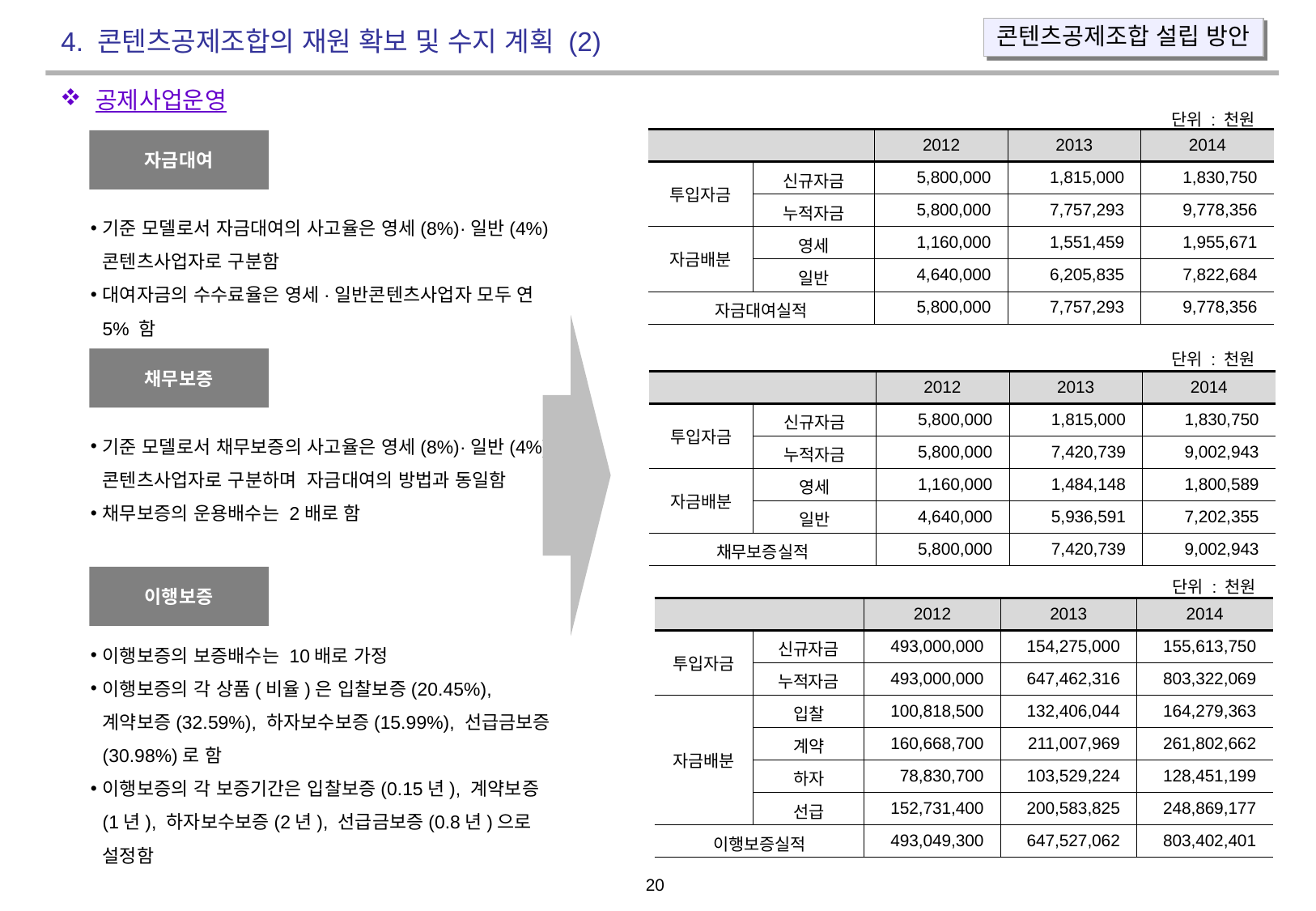

콘텐츠공제조합 설립 방안
4. 콘텐츠공제조합의 재원 확보 및 수지 계획 (2)
공제사업운영
단위 : 천원
|  |  | 2012 | 2013 | 2014 |
| --- | --- | --- | --- | --- |
| 투입자금 | 신규자금 | 5,800,000 | 1,815,000 | 1,830,750 |
|  | 누적자금 | 5,800,000 | 7,757,293 | 9,778,356 |
| 자금배분 | 영세 | 1,160,000 | 1,551,459 | 1,955,671 |
|  | 일반 | 4,640,000 | 6,205,835 | 7,822,684 |
| 자금대여실적 |  | 5,800,000 | 7,757,293 | 9,778,356 |
자금대여

기준 모델로서 자금대여의 사고율은 영세(8%)·일반(4%)콘텐츠사업자로 구분함
대여자금의 수수료율은 영세·일반콘텐츠사업자 모두 연 5% 함

단위 : 천원
채무보증
|  |  | 2012 | 2013 | 2014 |
| --- | --- | --- | --- | --- |
| 투입자금 | 신규자금 | 5,800,000 | 1,815,000 | 1,830,750 |
|  | 누적자금 | 5,800,000 | 7,420,739 | 9,002,943 |
| 자금배분 | 영세 | 1,160,000 | 1,484,148 | 1,800,589 |
|  | 일반 | 4,640,000 | 5,936,591 | 7,202,355 |
| 채무보증실적 |  | 5,800,000 | 7,420,739 | 9,002,943 |

기준 모델로서 채무보증의 사고율은 영세(8%)·일반(4%)콘텐츠사업자로 구분하며  자금대여의 방법과 동일함
채무보증의 운용배수는 2배로 함

단위 : 천원
이행보증
|  |  | 2012 | 2013 | 2014 |
| --- | --- | --- | --- | --- |
| 투입자금 | 신규자금 | 493,000,000 | 154,275,000 | 155,613,750 |
|  | 누적자금 | 493,000,000 | 647,462,316 | 803,322,069 |
| 자금배분 | 입찰 | 100,818,500 | 132,406,044 | 164,279,363 |
|  | 계약 | 160,668,700 | 211,007,969 | 261,802,662 |
|  | 하자 | 78,830,700 | 103,529,224 | 128,451,199 |
|  | 선급 | 152,731,400 | 200,583,825 | 248,869,177 |
| 이행보증실적 |  | 493,049,300 | 647,527,062 | 803,402,401 |

이행보증의 보증배수는 10배로 가정
이행보증의 각 상품(비율)은 입찰보증(20.45%), 계약보증(32.59%), 하자보수보증(15.99%), 선급금보증(30.98%)로 함
이행보증의 각 보증기간은 입찰보증(0.15년), 계약보증(1년), 하자보수보증(2년), 선급금보증(0.8년)으로 설정함

 20